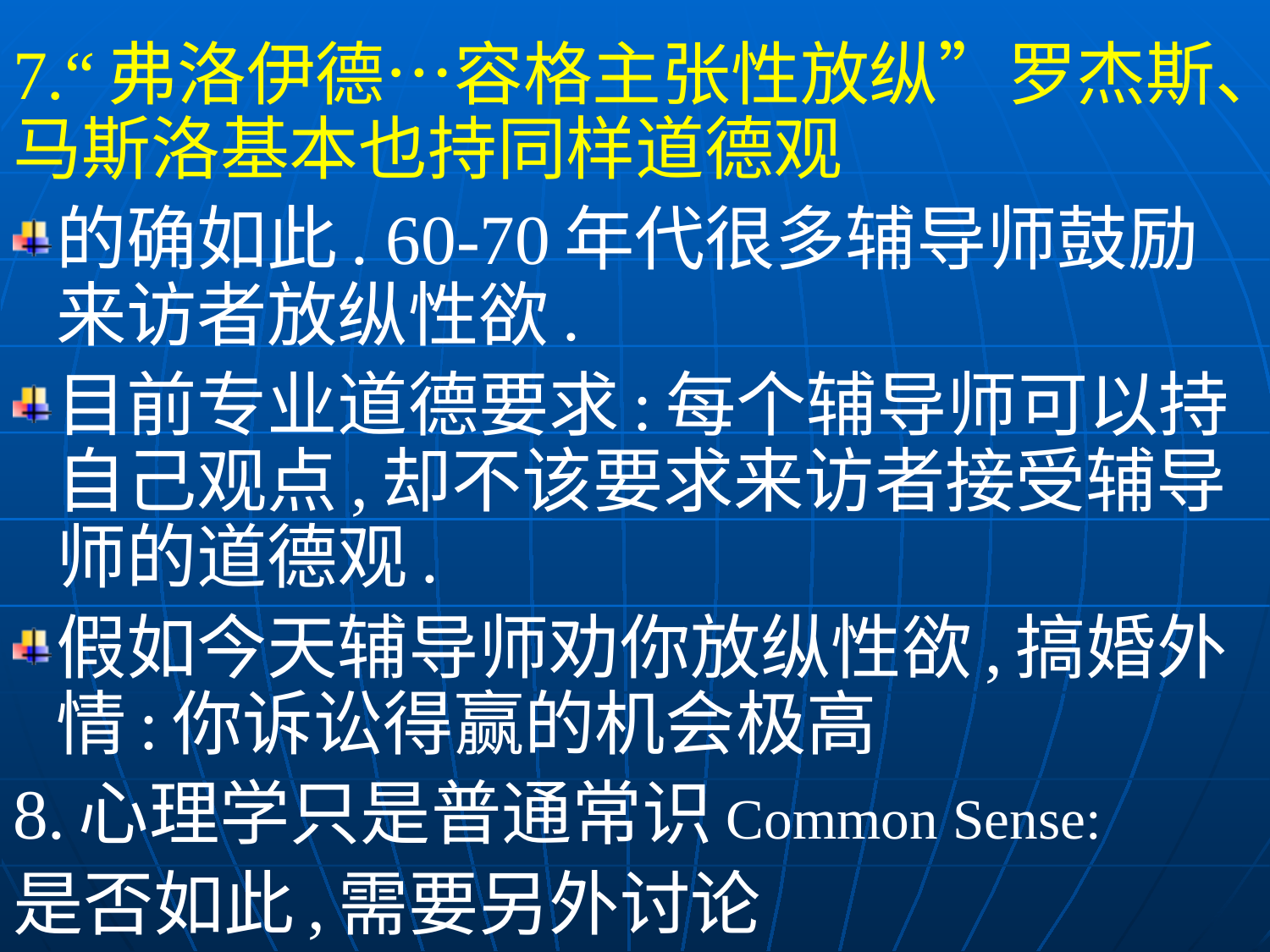

7.“弗洛伊德…容格主张性放纵”罗杰斯、马斯洛基本也持同样道德观
的确如此. 60-70年代很多辅导师鼓励来访者放纵性欲.
目前专业道德要求:每个辅导师可以持自己观点,却不该要求来访者接受辅导师的道德观.
假如今天辅导师劝你放纵性欲,搞婚外情:你诉讼得赢的机会极高
8.心理学只是普通常识Common Sense:
是否如此,需要另外讨论